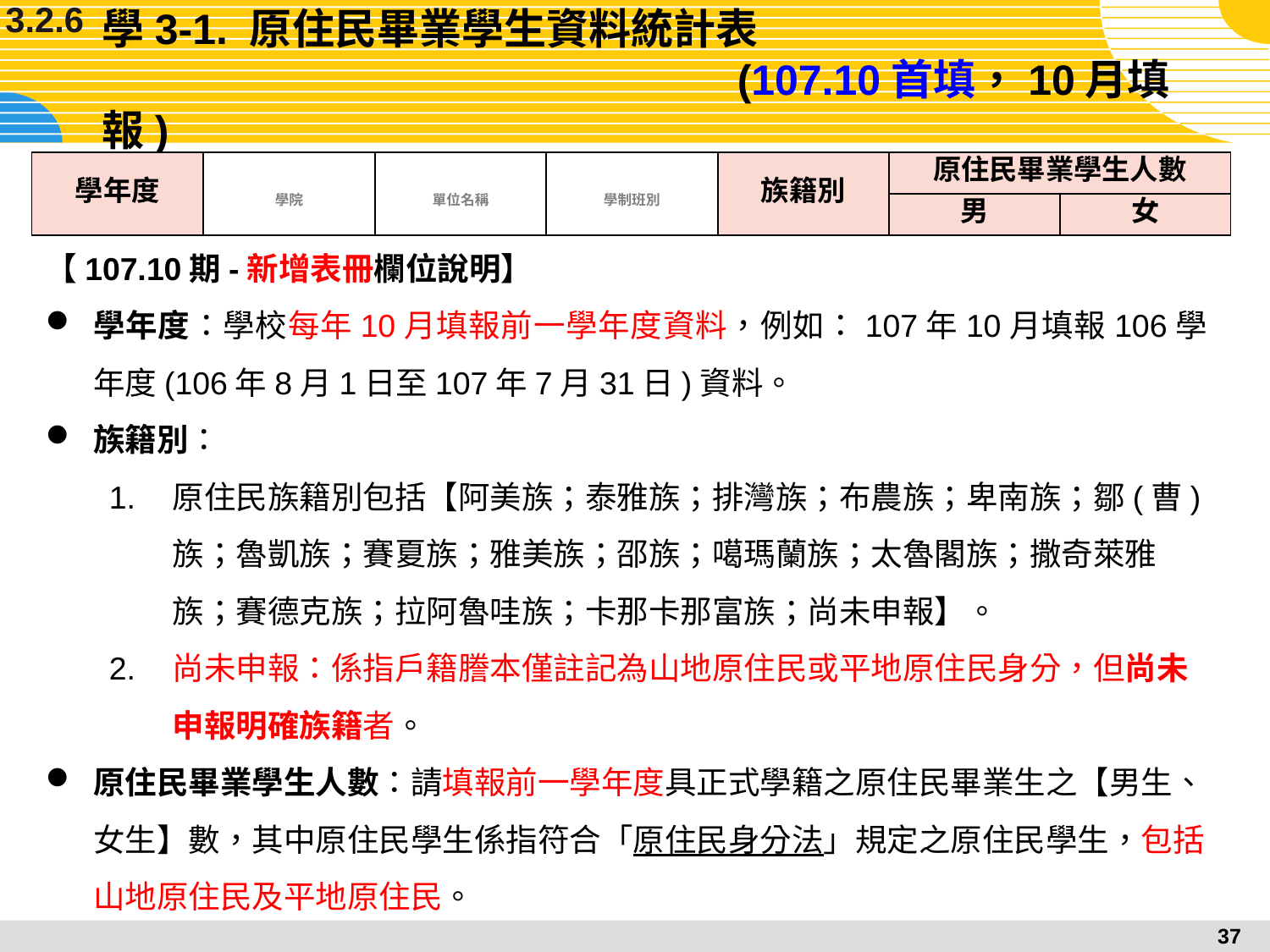

3.2.6
# 學3-1. 原住民畢業學生資料統計表 (107.10首填，10月填報)
| 學年度 | 學院 | 單位名稱 | 學制班別 | 族籍別 | 原住民畢業學生人數 |  |
| --- | --- | --- | --- | --- | --- | --- |
|  |  |  |  |  | 男 | 女 |
【107.10期-新增表冊欄位說明】
學年度：學校每年10月填報前一學年度資料，例如：107年10月填報106學年度(106年8月1日至107年7月31日)資料。
族籍別：
原住民族籍別包括【阿美族；泰雅族；排灣族；布農族；卑南族；鄒(曹)族；魯凱族；賽夏族；雅美族；邵族；噶瑪蘭族；太魯閣族；撒奇萊雅族；賽德克族；拉阿魯哇族；卡那卡那富族；尚未申報】。
尚未申報：係指戶籍謄本僅註記為山地原住民或平地原住民身分，但尚未申報明確族籍者。
原住民畢業學生人數：請填報前一學年度具正式學籍之原住民畢業生之【男生、女生】數，其中原住民學生係指符合「原住民身分法」規定之原住民學生，包括山地原住民及平地原住民。